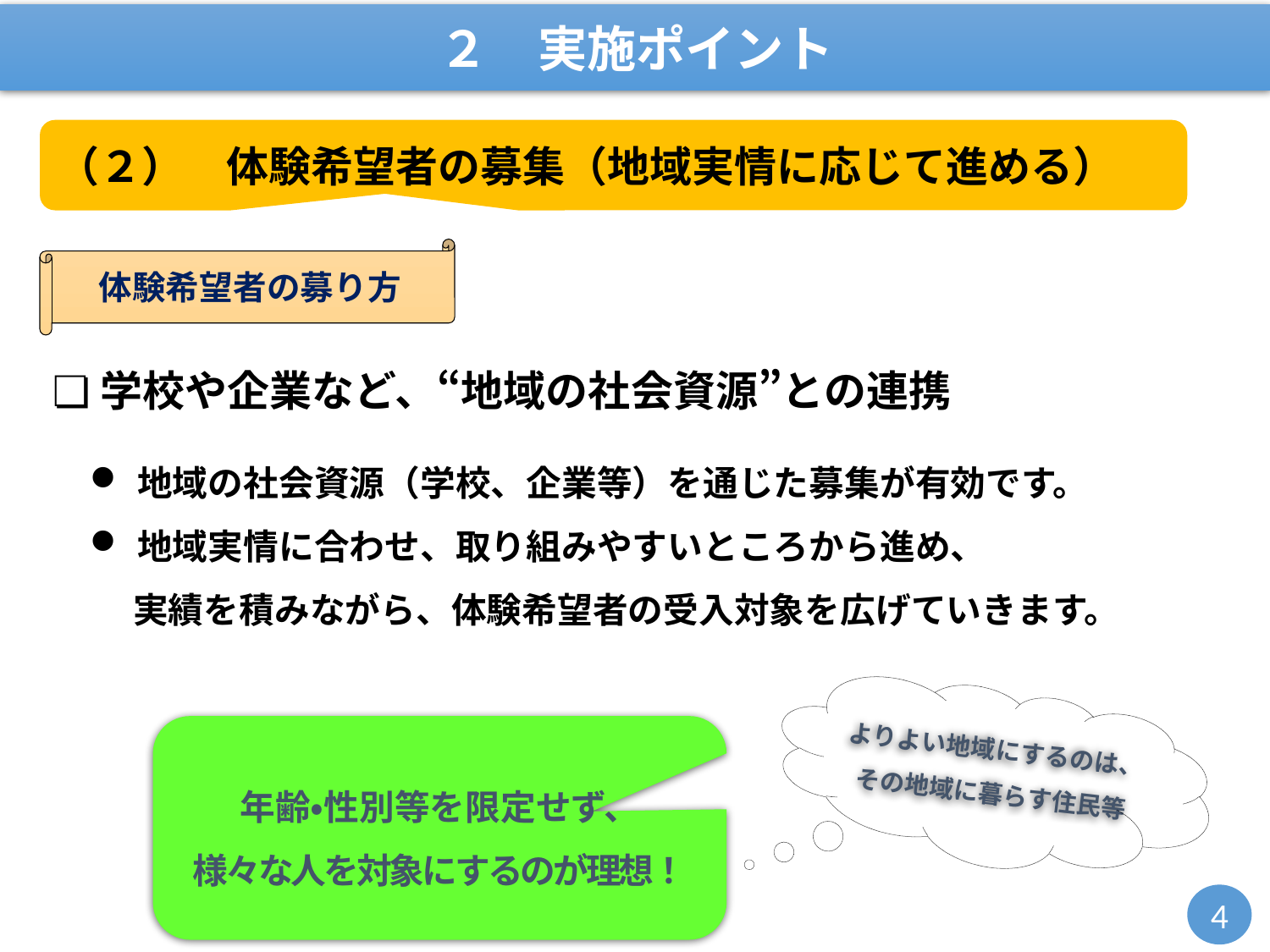

２　実施ポイント
（２）　体験希望者の募集（地域実情に応じて進める）
体験希望者の募り方
❏学校や企業など、“地域の社会資源”との連携
地域の社会資源（学校、企業等）を通じた募集が有効です。
地域実情に合わせ、取り組みやすいところから進め、
　 実績を積みながら、体験希望者の受入対象を広げていきます。
よりよい地域にするのは、
その地域に暮らす住民等

年齢・性別等を限定せず、
様々な人を対象にするのが理想！

4